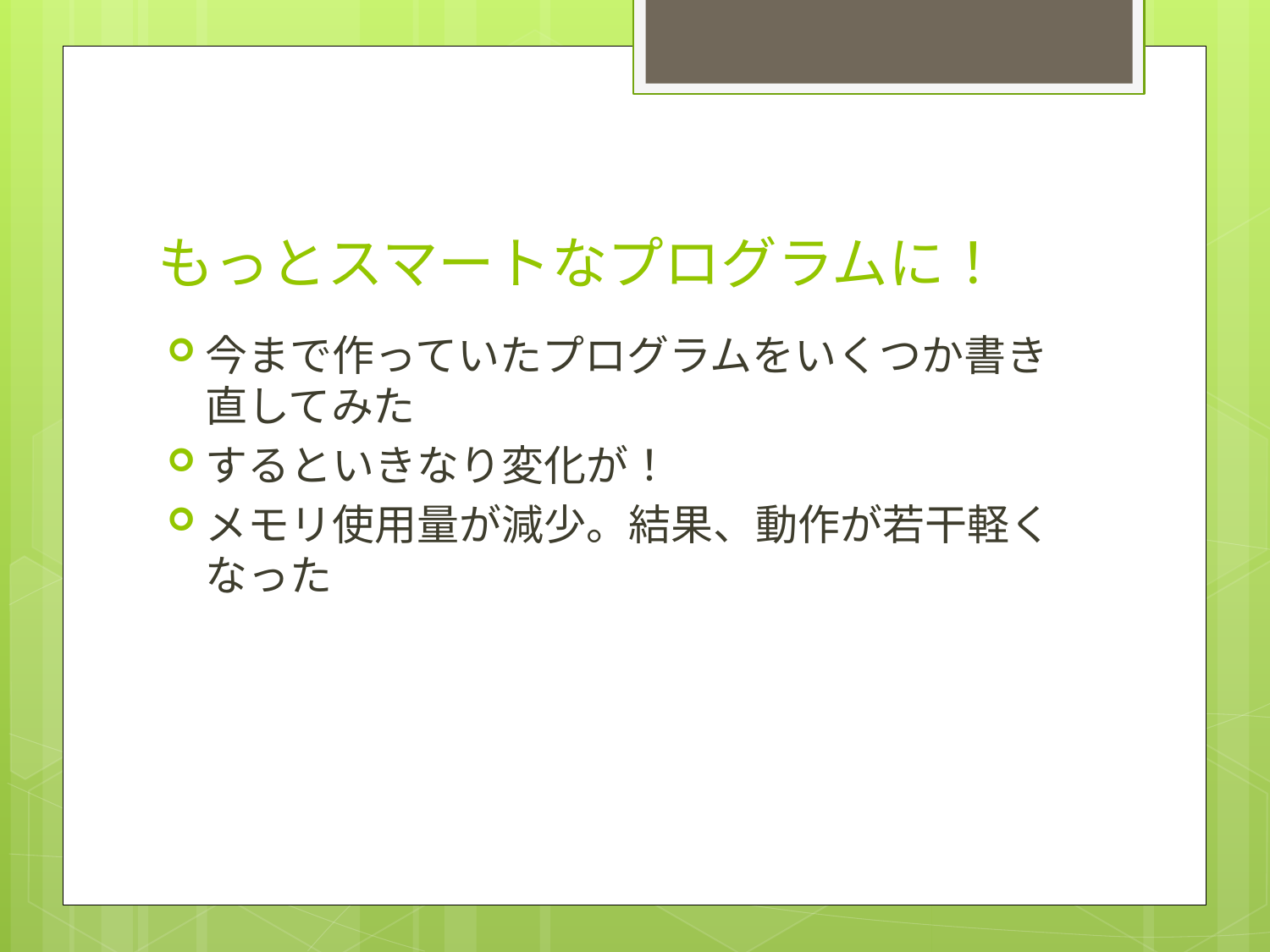

# もっとスマートなプログラムに！
今まで作っていたプログラムをいくつか書き直してみた
するといきなり変化が！
メモリ使用量が減少。結果、動作が若干軽くなった